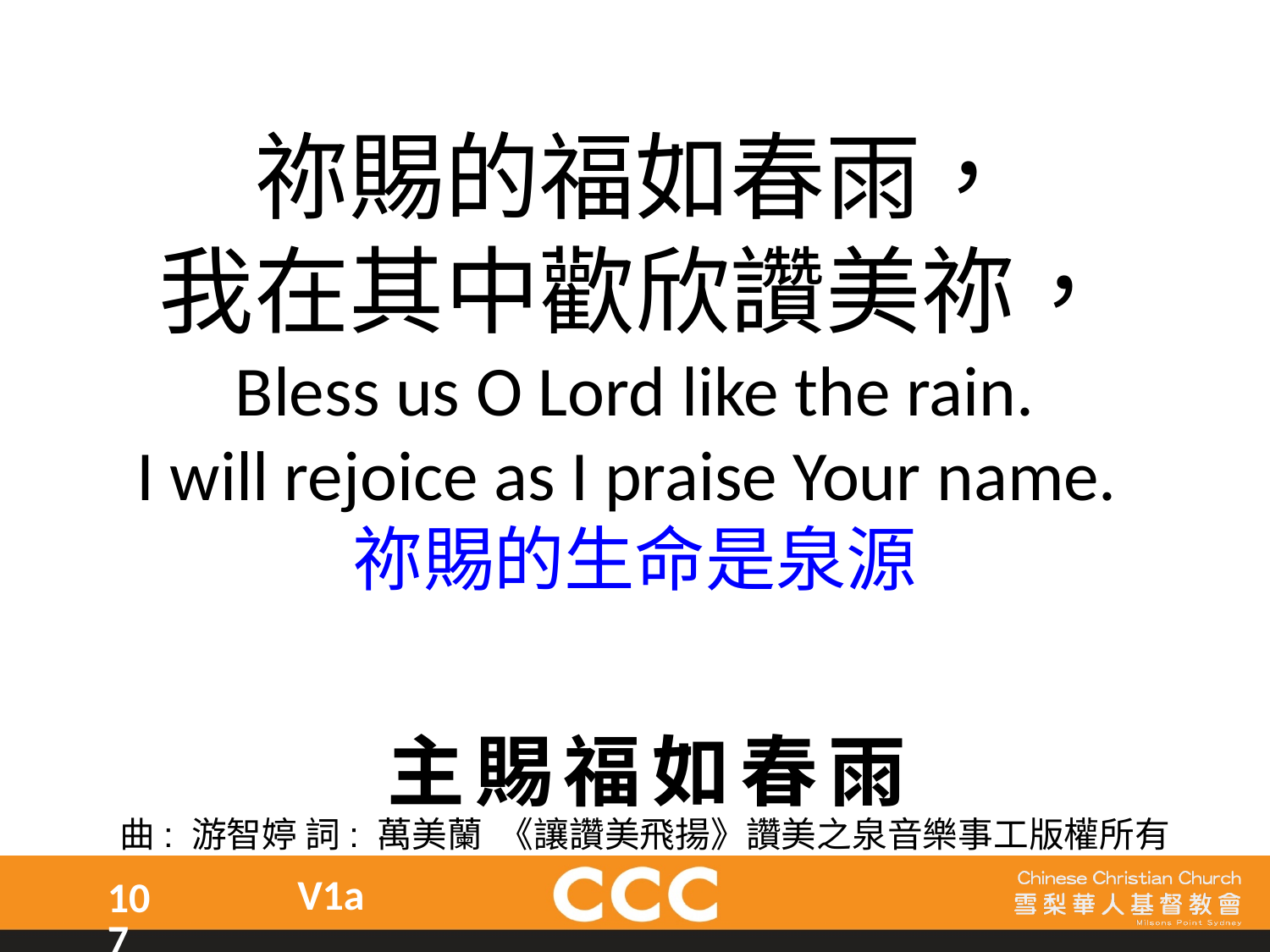

祢賜的福如春雨，
我在其中歡欣讚美祢，
Bless us O Lord like the rain.
I will rejoice as I praise Your name.
祢賜的生命是泉源
主賜福如春雨
曲: 游智婷 詞: 萬美蘭  《讓讚美飛揚》讚美之泉音樂事工版權所有
V1a
107